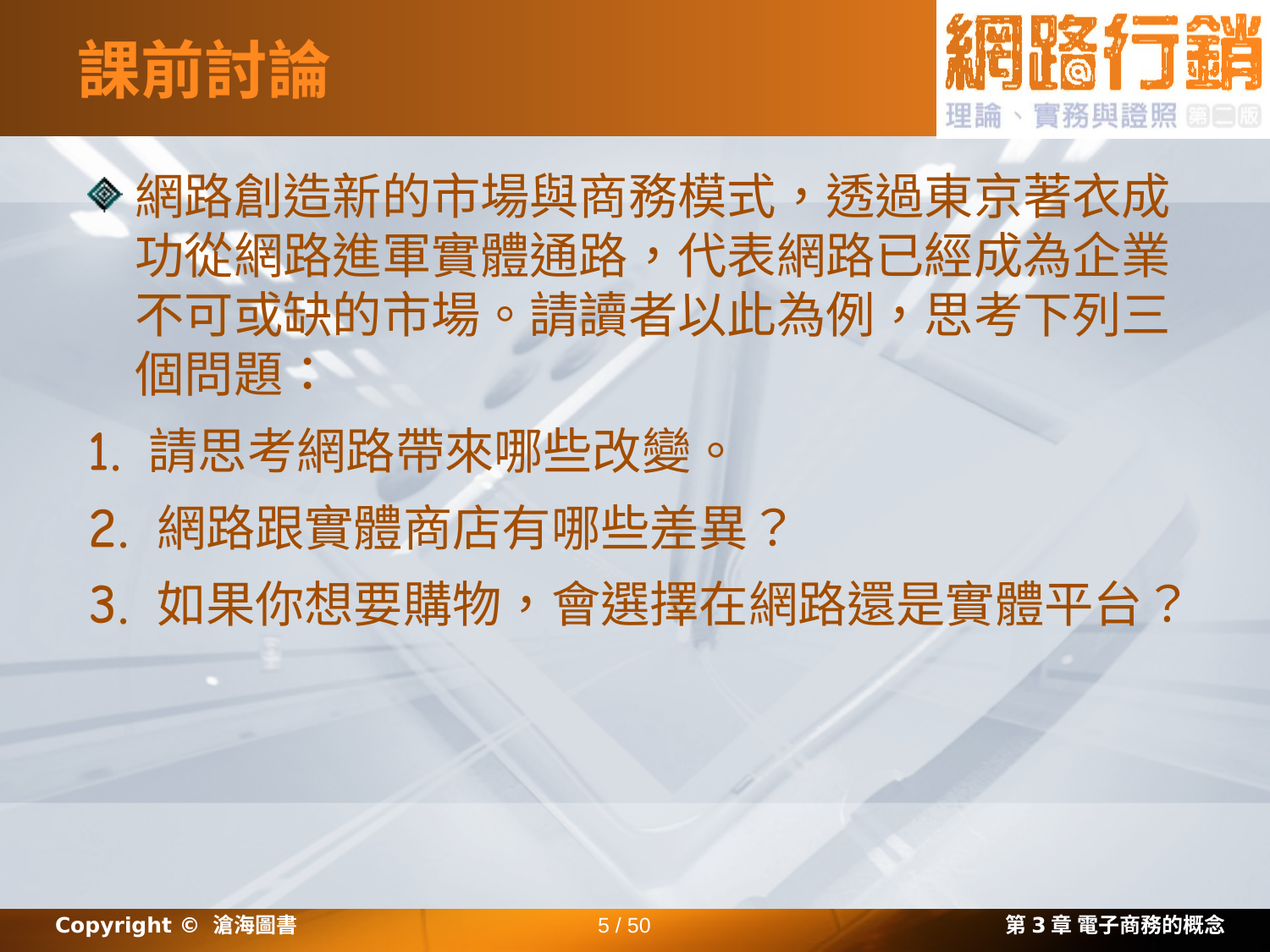

# 課前討論
網路創造新的市場與商務模式，透過東京著衣成功從網路進軍實體通路，代表網路已經成為企業不可或缺的市場。請讀者以此為例，思考下列三個問題：
1. 請思考網路帶來哪些改變。
2. 網路跟實體商店有哪些差異？
3. 如果你想要購物，會選擇在網路還是實體平台？
Copyright © 滄海圖書
5 / 50
第3章 電子商務的概念